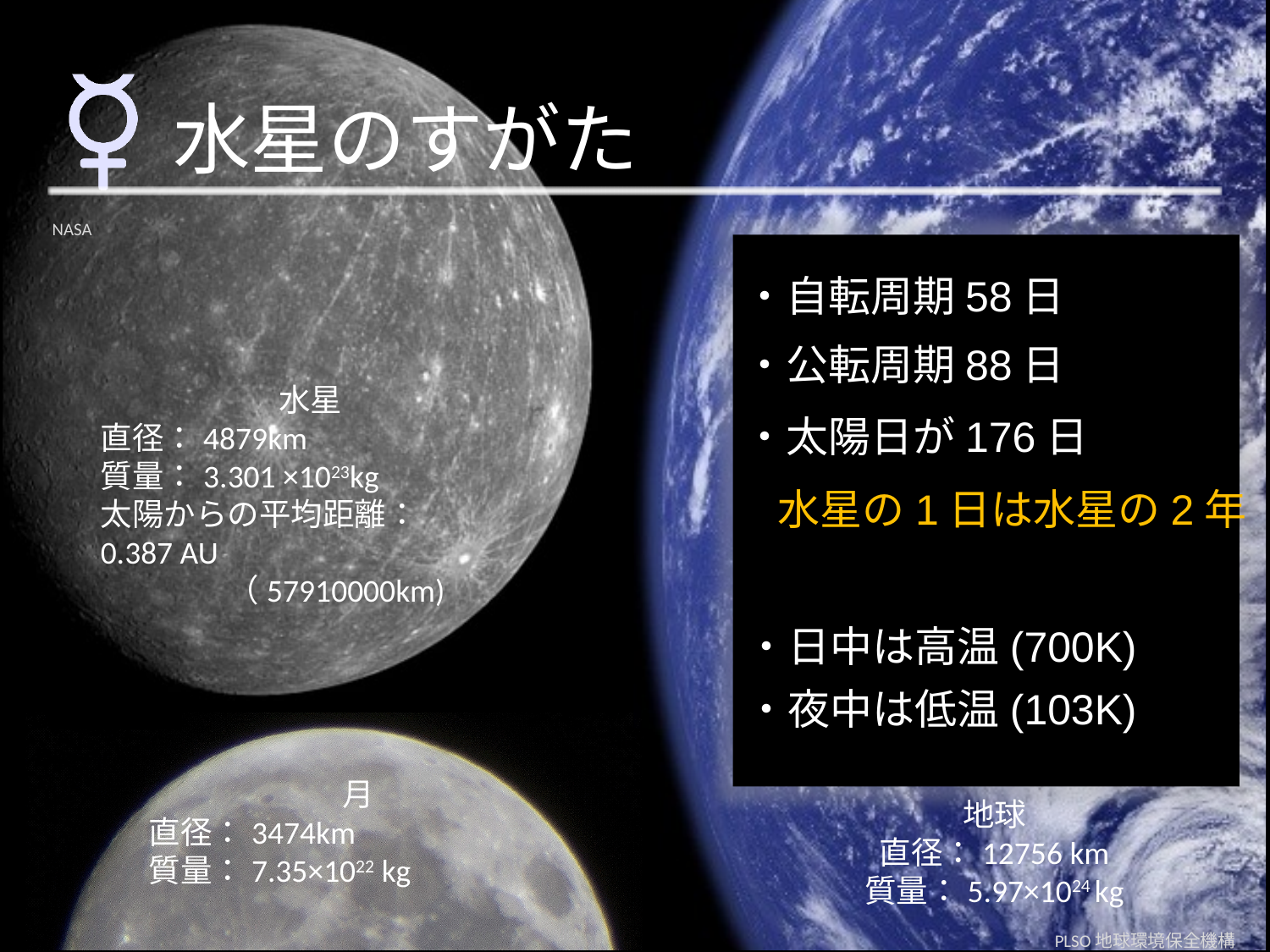

# 水星のすがた

・自転周期58日

・直径は地球の約0.4倍
・公転周期88日
水星
直径：4879km
質量：3.301 ×1023kg
太陽からの平均距離：0.387 AU
	（57910000km)

・太陽日が176日
水星の1日は水星の2年
・日中は高温(700K)
・夜中は低温(103K)

月
直径：3474km
質量：7.35×1022 kg

地球
直径：12756 km
質量：5.97×1024 kg